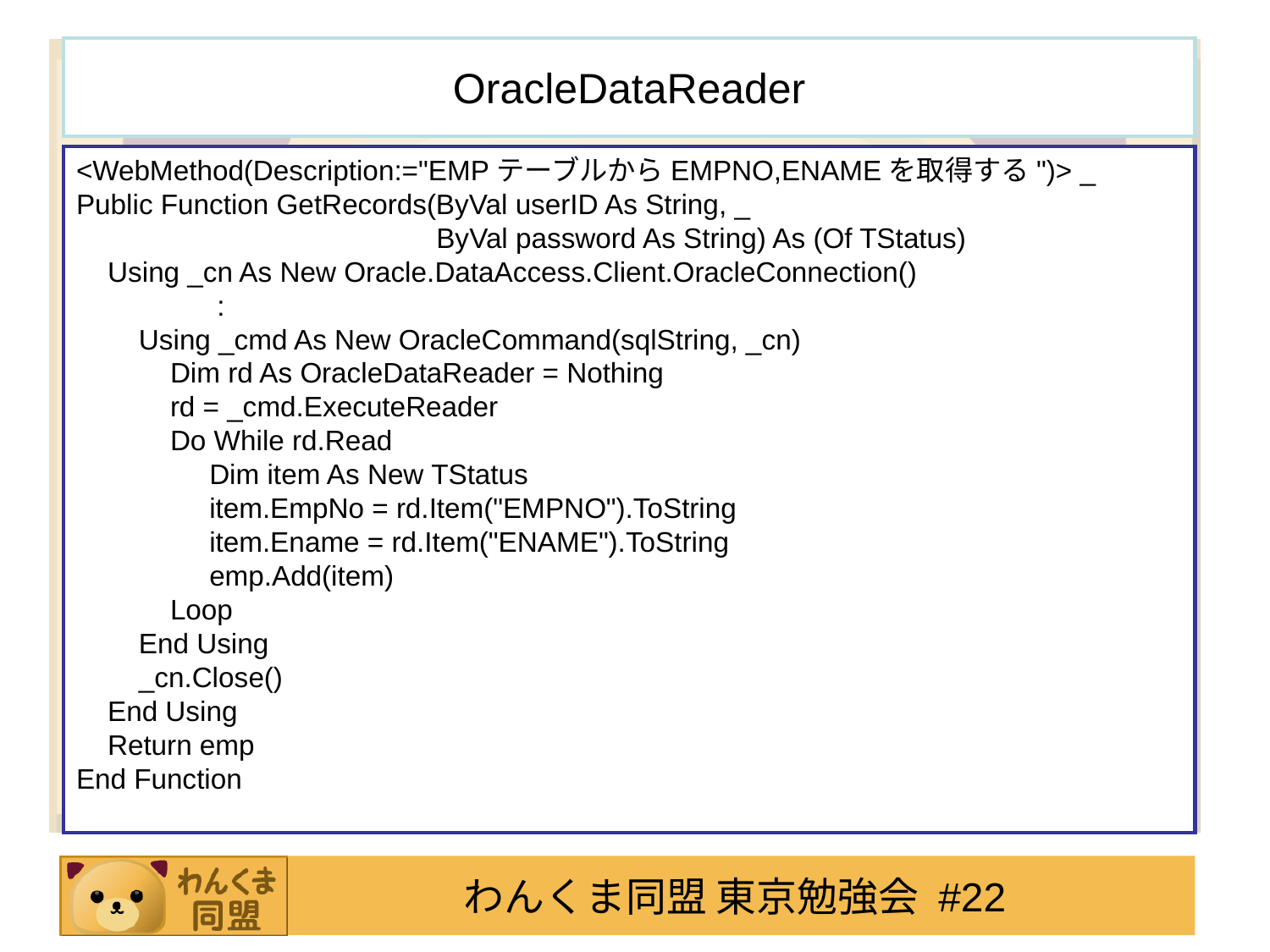

# OracleDataReader
<WebMethod(Description:="EMPテーブルからEMPNO,ENAMEを取得する")> _
Public Function GetRecords(ByVal userID As String, _
                                              ByVal password As String) As (Of TStatus)
    Using _cn As New Oracle.DataAccess.Client.OracleConnection()
                  :
        Using _cmd As New OracleCommand(sqlString, _cn)
            Dim rd As OracleDataReader = Nothing
            rd = _cmd.ExecuteReader
            Do While rd.Read
                 Dim item As New TStatus
                 item.EmpNo = rd.Item("EMPNO").ToString
                 item.Ename = rd.Item("ENAME").ToString
                 emp.Add(item)
            Loop
        End Using
        _cn.Close()
    End Using
    Return emp
End Function